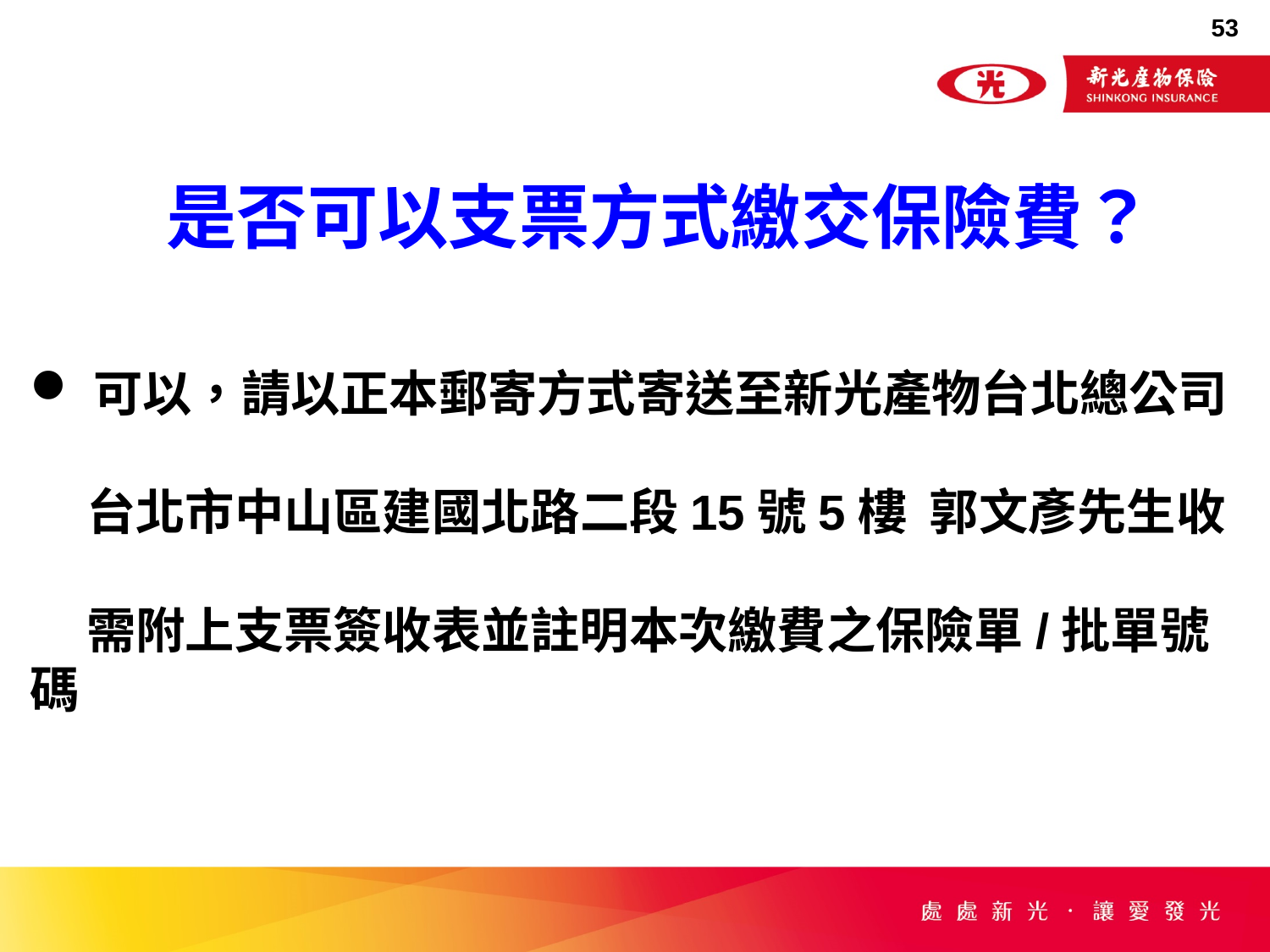

是否可以支票方式繳交保險費？
可以，請以正本郵寄方式寄送至新光產物台北總公司

    台北市中山區建國北路二段15號5樓  郭文彥先生收

    需附上支票簽收表並註明本次繳費之保險單/批單號碼